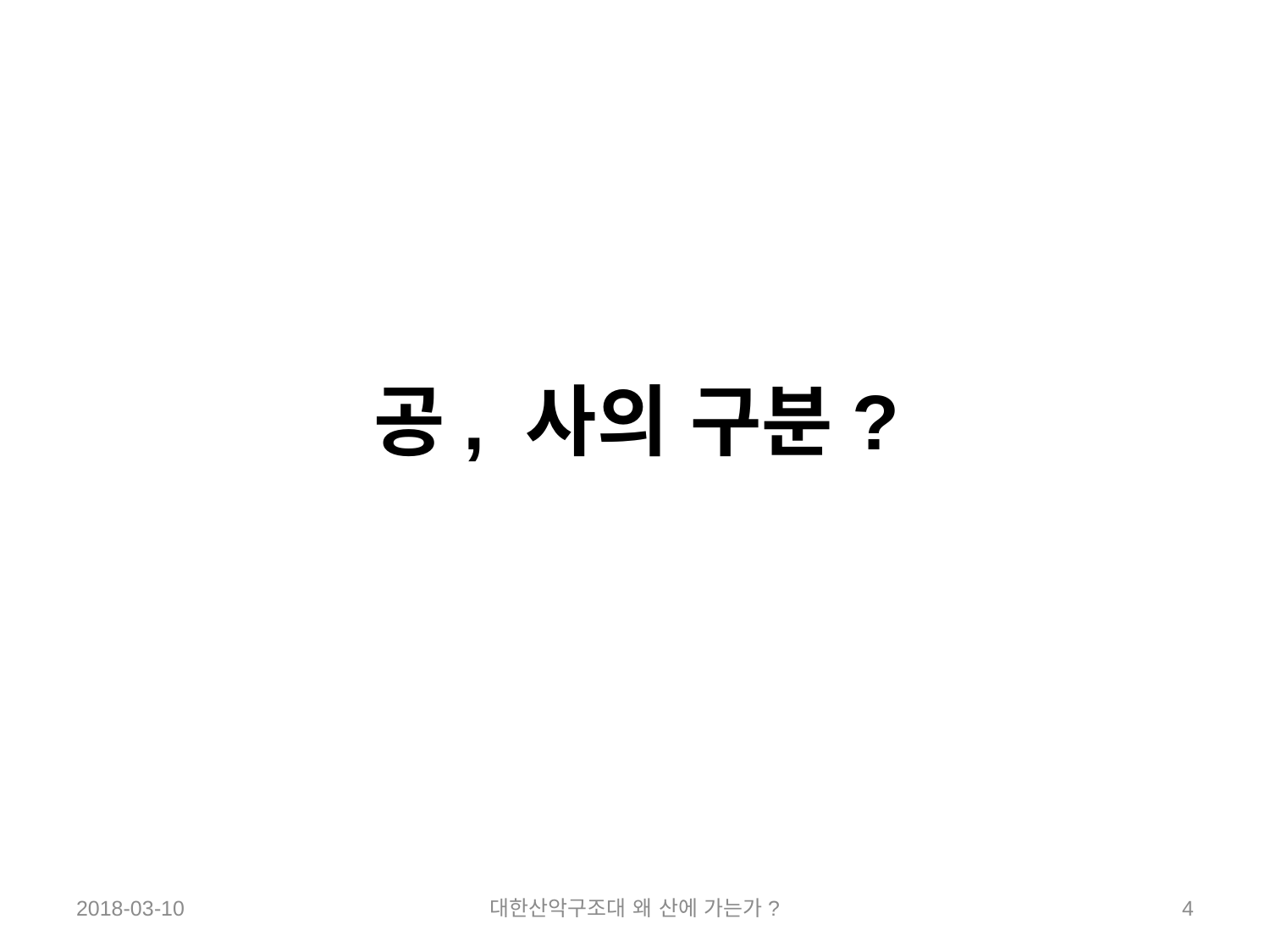

공, 사의 구분?
2018-03-10
대한산악구조대 왜 산에 가는가?
4